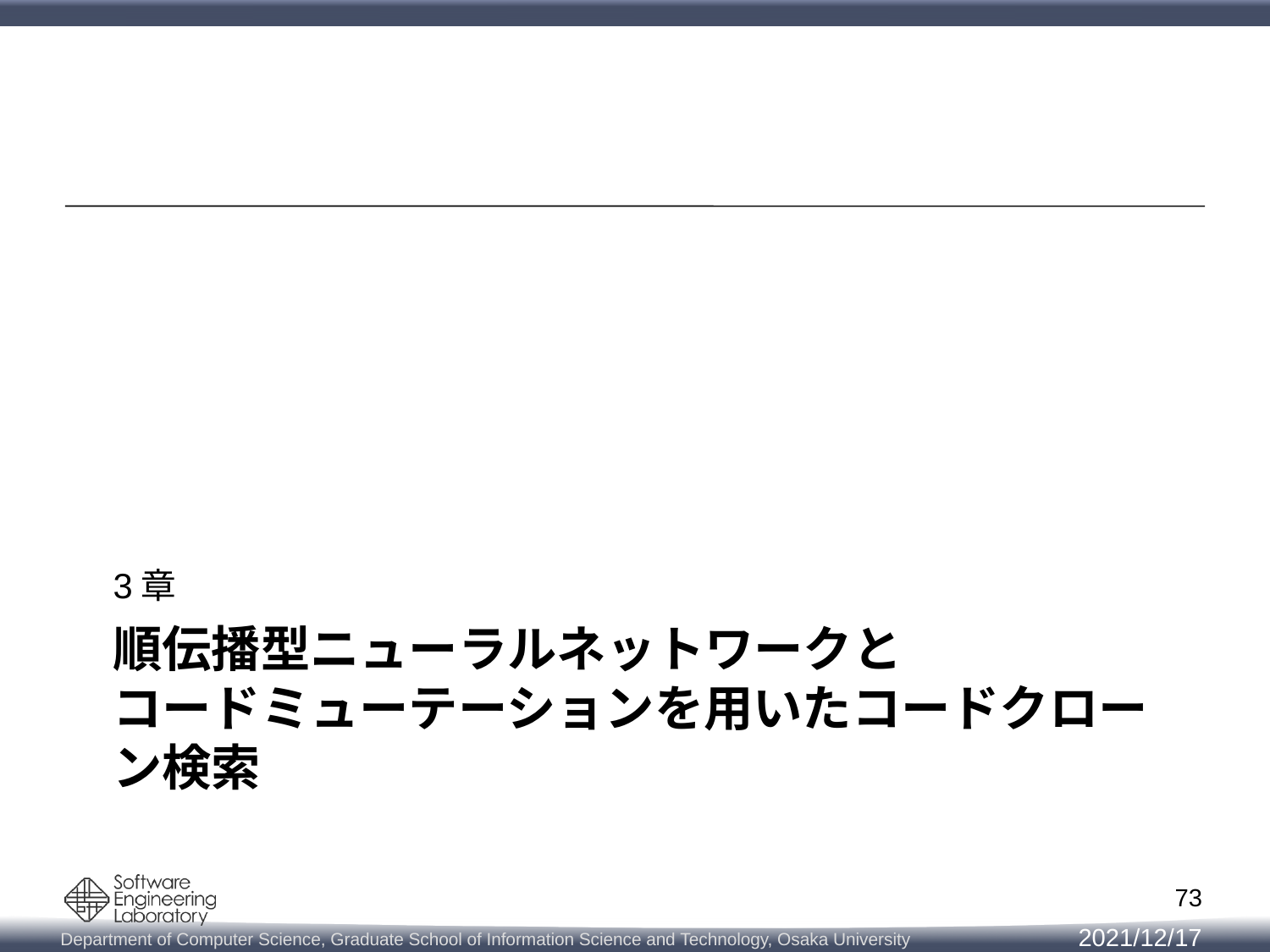

3章
# 順伝播型ニューラルネットワークと コードミューテーションを用いたコードクローン検索
73
2021/12/17